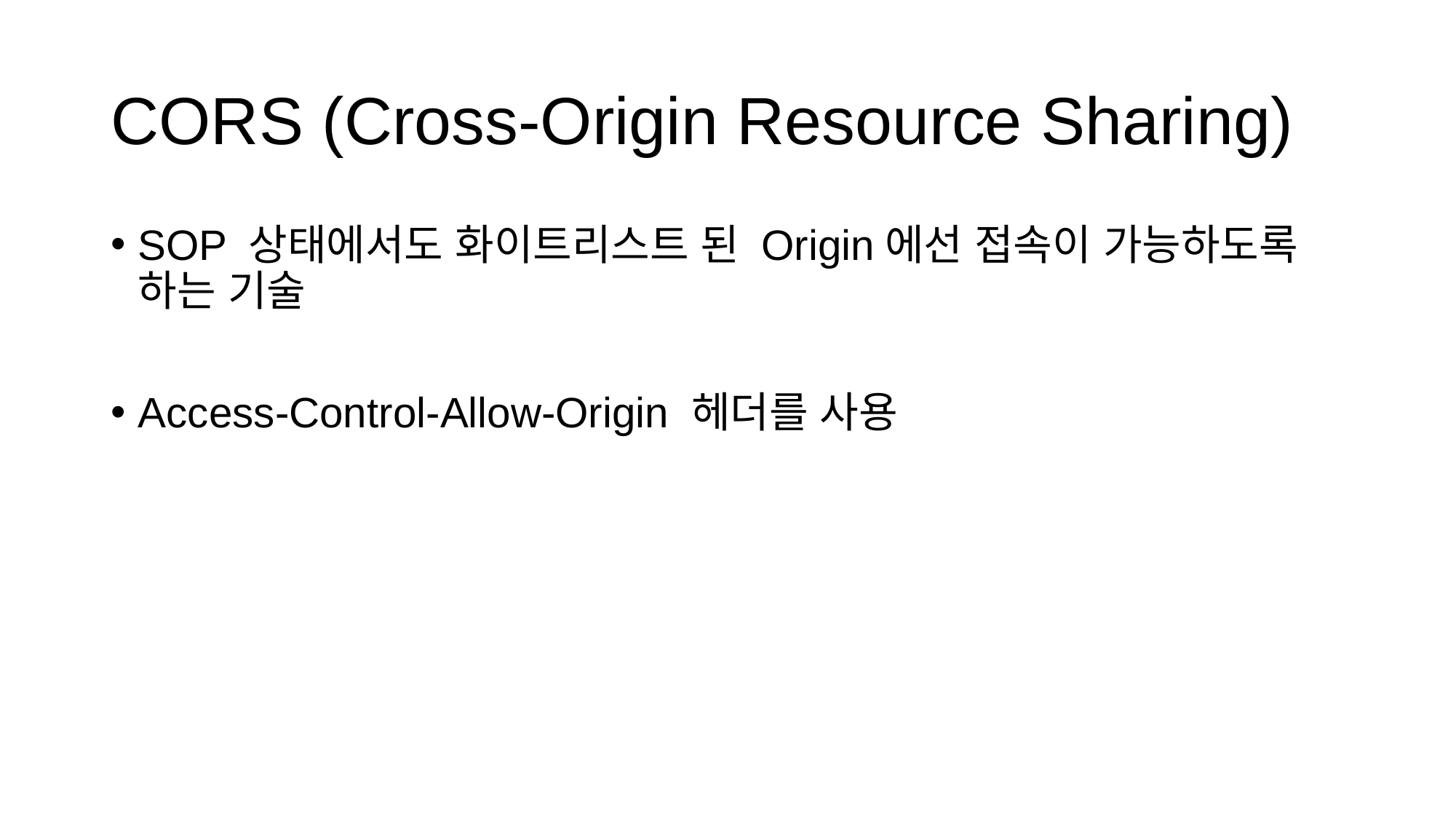

# CORS (Cross-Origin Resource Sharing)
SOP 상태에서도 화이트리스트 된 Origin에선 접속이 가능하도록
하는 기술

Access-Control-Allow-Origin 헤더를 사용